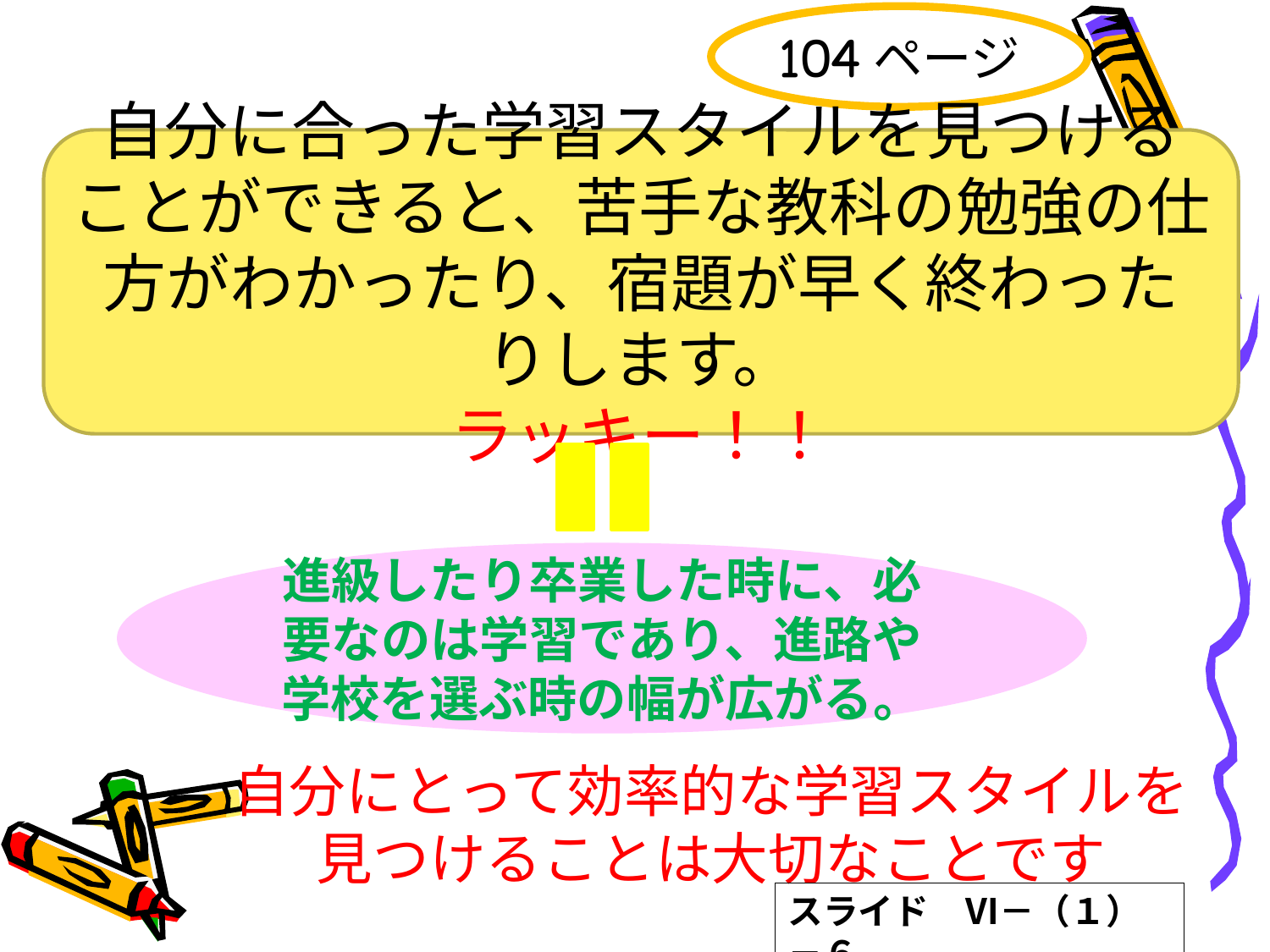

104ページ
自分に合った学習スタイルを見つけることができると、苦手な教科の勉強の仕方がわかったり、宿題が早く終わったりします。
ラッキー！！

進級したり卒業した時に、必要なのは学習であり、進路や学校を選ぶ時の幅が広がる。
自分にとって効率的な学習スタイルを
見つけることは大切なことです
スライド　Ⅵ－（１）－６